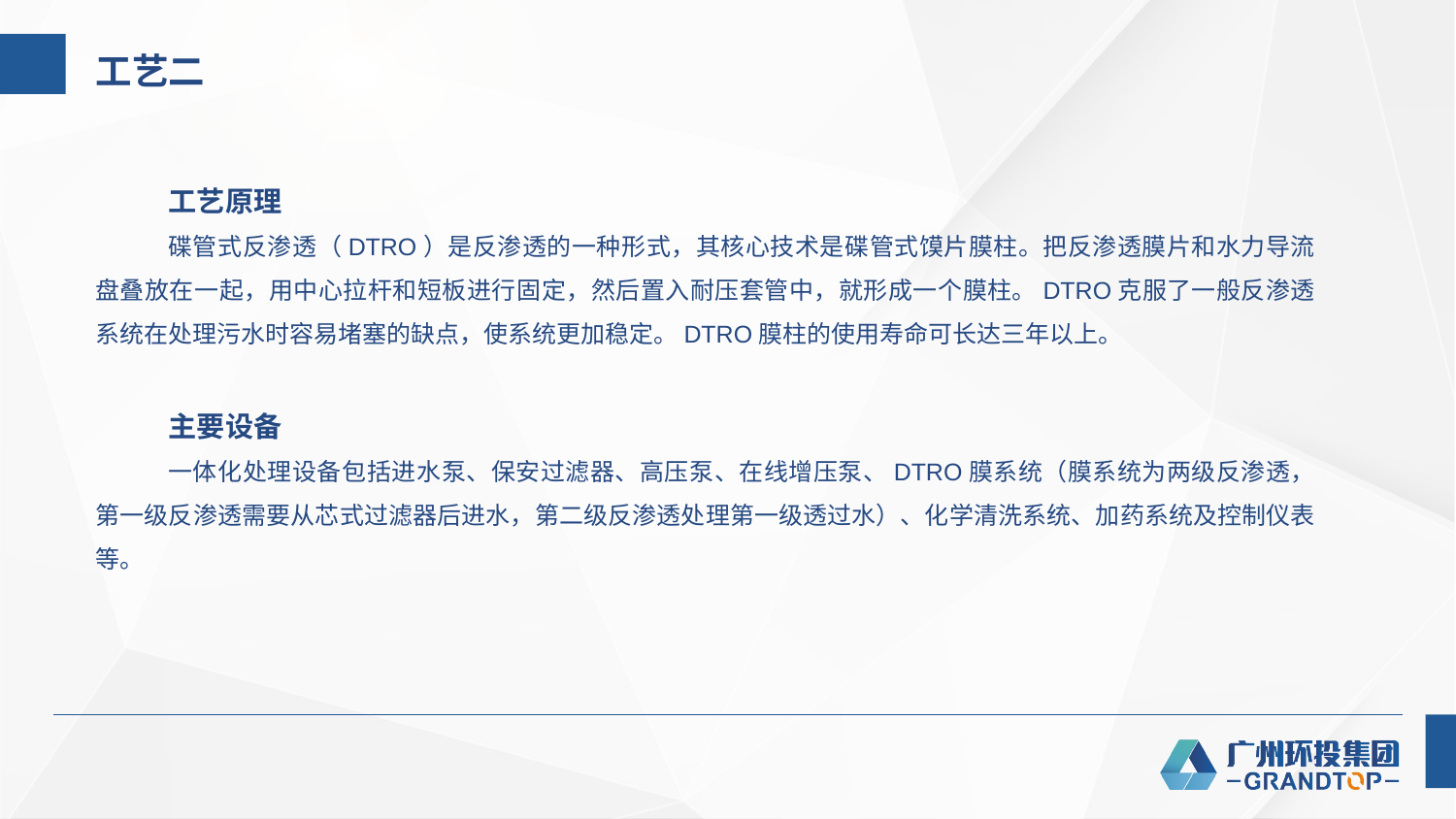

工艺二
工艺原理
碟管式反渗透（DTRO）是反渗透的一种形式，其核心技术是碟管式馍片膜柱。把反渗透膜片和水力导流盘叠放在一起，用中心拉杆和短板进行固定，然后置入耐压套管中，就形成一个膜柱。DTRO克服了一般反渗透系统在处理污水时容易堵塞的缺点，使系统更加稳定。DTRO膜柱的使用寿命可长达三年以上。

主要设备
一体化处理设备包括进水泵、保安过滤器、高压泵、在线增压泵、DTRO膜系统（膜系统为两级反渗透，第一级反渗透需要从芯式过滤器后进水，第二级反渗透处理第一级透过水）、化学清洗系统、加药系统及控制仪表等。